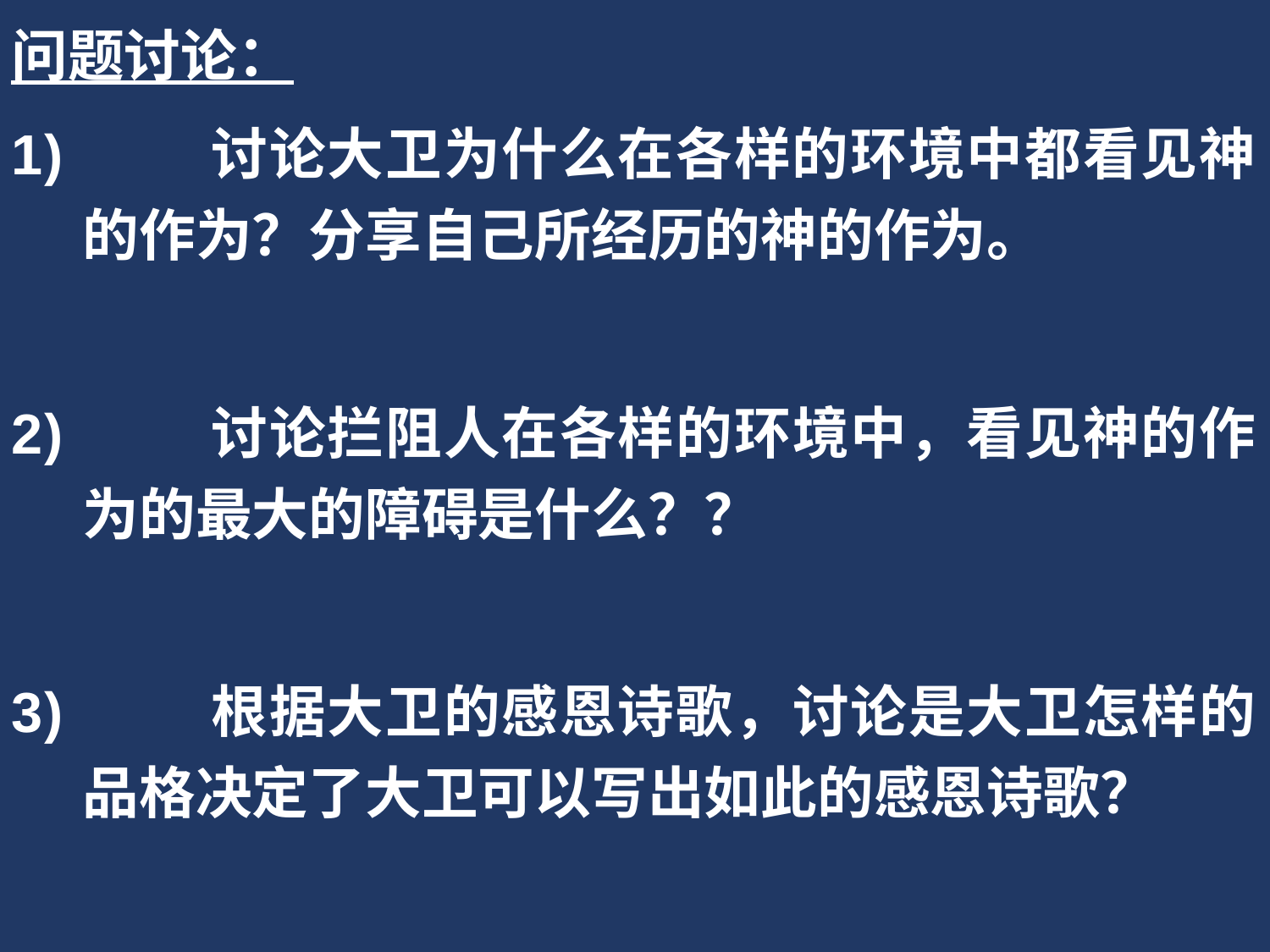

问题讨论：
	讨论大卫为什么在各样的环境中都看见神的作为？分享自己所经历的神的作为。

	讨论拦阻人在各样的环境中，看见神的作为的最大的障碍是什么？？

	根据大卫的感恩诗歌，讨论是大卫怎样的品格决定了大卫可以写出如此的感恩诗歌？